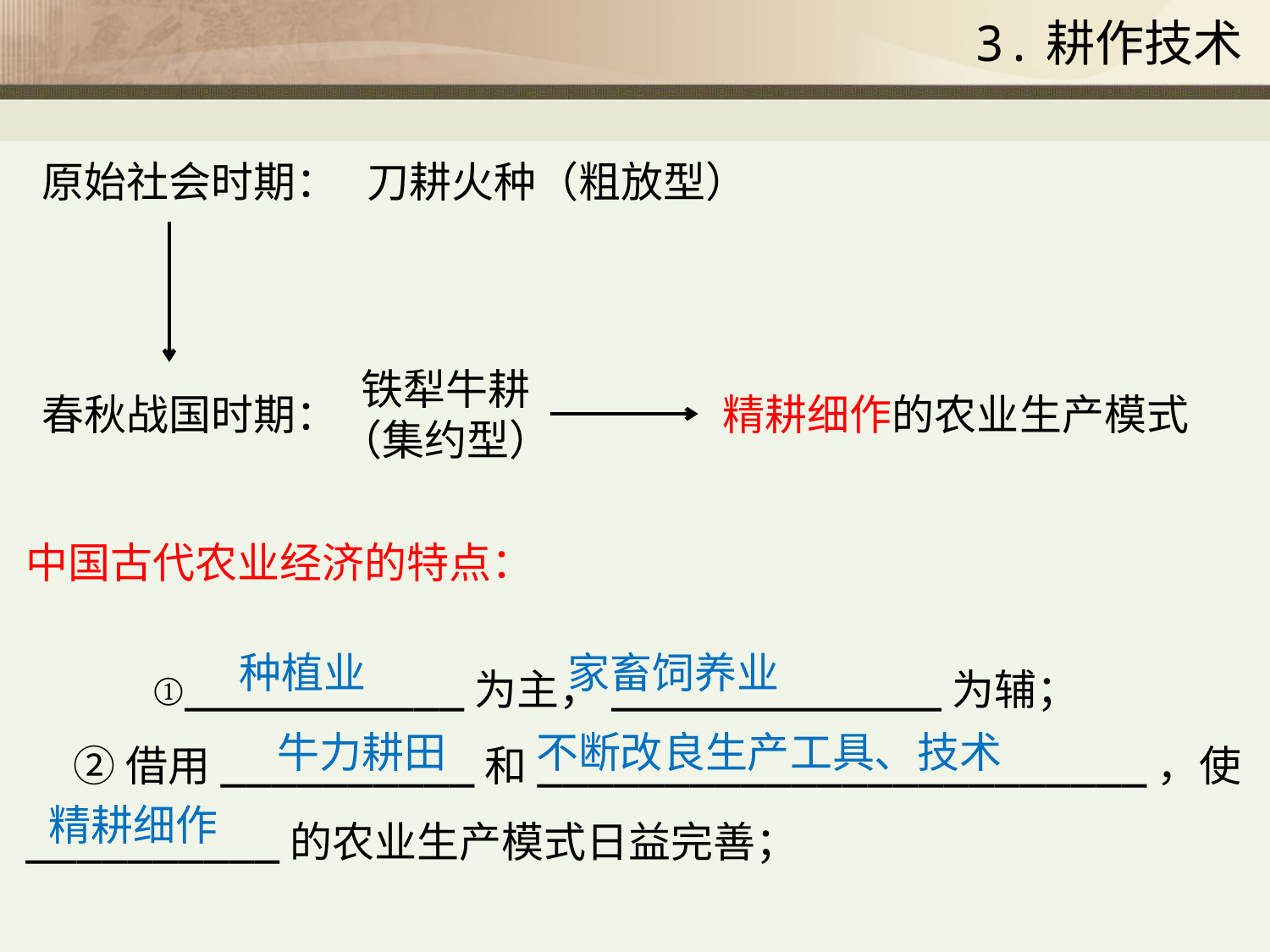

3.耕作技术
原始社会时期：
刀耕火种（粗放型）
铁犁牛耕
（集约型）
精耕细作的农业生产模式
春秋战国时期：
中国古代农业经济的特点：

     ①___________为主，_____________为辅；
     ②借用__________和________________________，使__________的农业生产模式日益完善；
家畜饲养业
种植业
不断改良生产工具、技术
牛力耕田
精耕细作